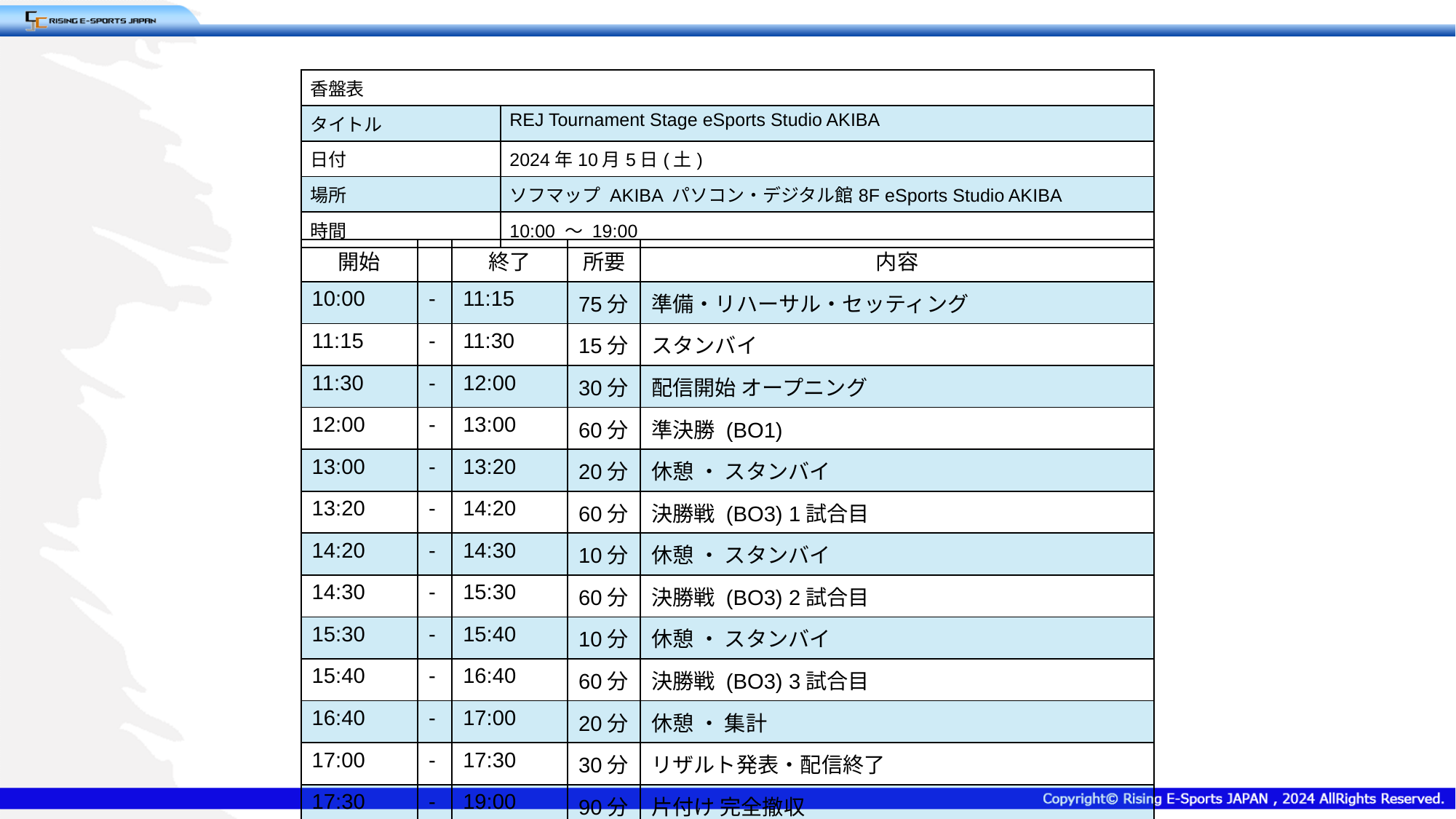

| 香盤表 |  |
| --- | --- |
| タイトル | REJ Tournament Stage eSports Studio AKIBA |
| 日付 | 2024年10月5日(土) |
| 場所 | ソフマップ AKIBA パソコン・デジタル館8F eSports Studio AKIBA |
| 時間 | 10:00 ～ 19:00 |
| 開始 |  | 終了 | 所要 | 内容 |
| --- | --- | --- | --- | --- |
| 10:00 | - | 11:15 | 75分 | 準備・リハーサル・セッティング |
| 11:15 | - | 11:30 | 15分 | スタンバイ |
| 11:30 | - | 12:00 | 30分 | 配信開始 オープニング |
| 12:00 | - | 13:00 | 60分 | 準決勝 (BO1) |
| 13:00 | - | 13:20 | 20分 | 休憩 ・ スタンバイ |
| 13:20 | - | 14:20 | 60分 | 決勝戦 (BO3) 1試合目 |
| 14:20 | - | 14:30 | 10分 | 休憩 ・ スタンバイ |
| 14:30 | - | 15:30 | 60分 | 決勝戦 (BO3) 2試合目 |
| 15:30 | - | 15:40 | 10分 | 休憩 ・ スタンバイ |
| 15:40 | - | 16:40 | 60分 | 決勝戦 (BO3) 3試合目 |
| 16:40 | - | 17:00 | 20分 | 休憩 ・ 集計 |
| 17:00 | - | 17:30 | 30分 | リザルト発表・配信終了 |
| 17:30 | - | 19:00 | 90分 | 片付け 完全撤収 |